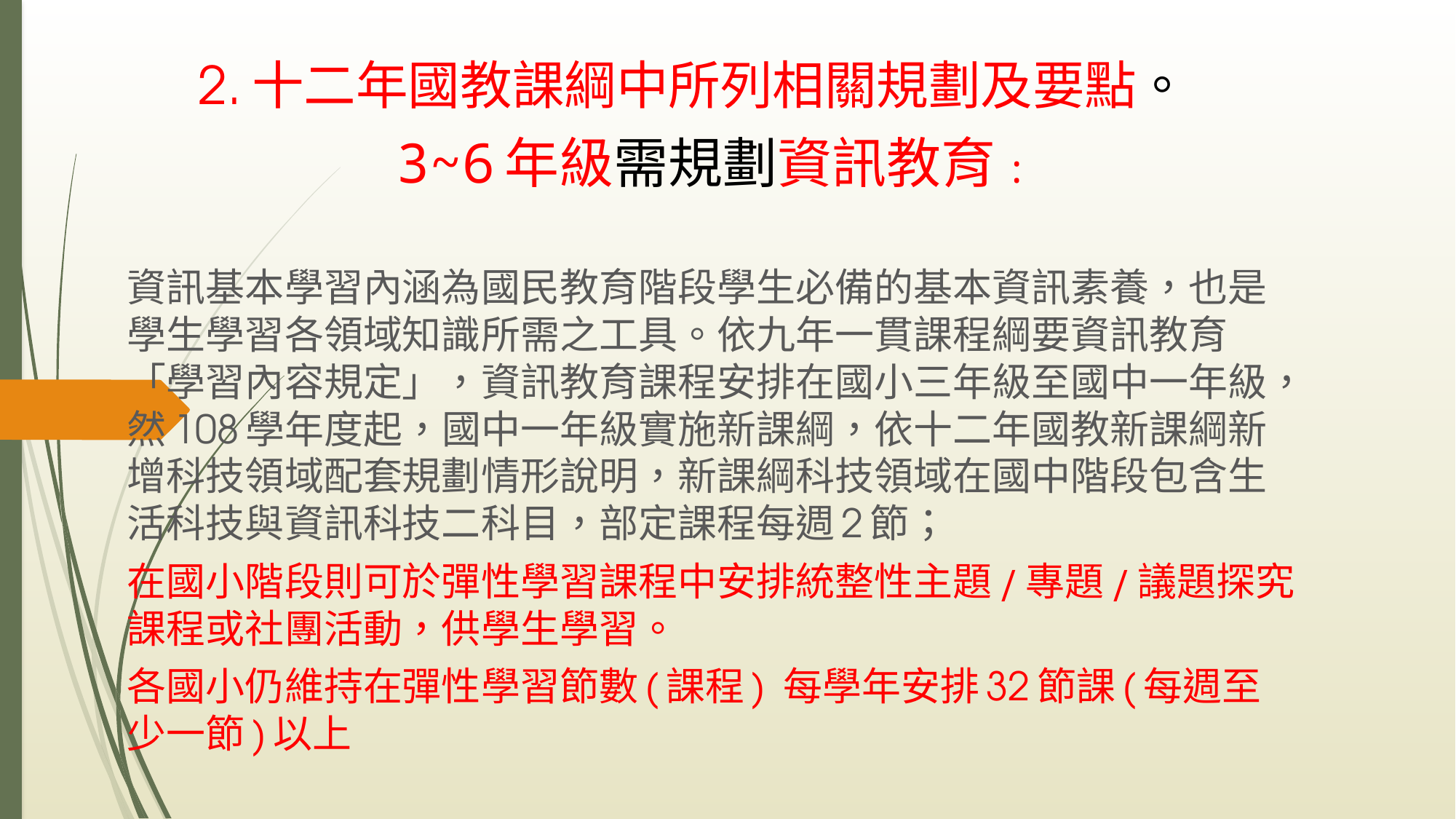

# 2.十二年國教課綱中所列相關規劃及要點。
3~6年級需規劃資訊教育:

資訊基本學習內涵為國民教育階段學生必備的基本資訊素養，也是學生學習各領域知識所需之工具。依九年一貫課程綱要資訊教育「學習內容規定」，資訊教育課程安排在國小三年級至國中一年級，然108學年度起，國中一年級實施新課綱，依十二年國教新課綱新增科技領域配套規劃情形說明，新課綱科技領域在國中階段包含生活科技與資訊科技二科目，部定課程每週2節；
在國小階段則可於彈性學習課程中安排統整性主題/專題/議題探究課程或社團活動，供學生學習。
各國小仍維持在彈性學習節數(課程) 每學年安排32節課(每週至少一節)以上